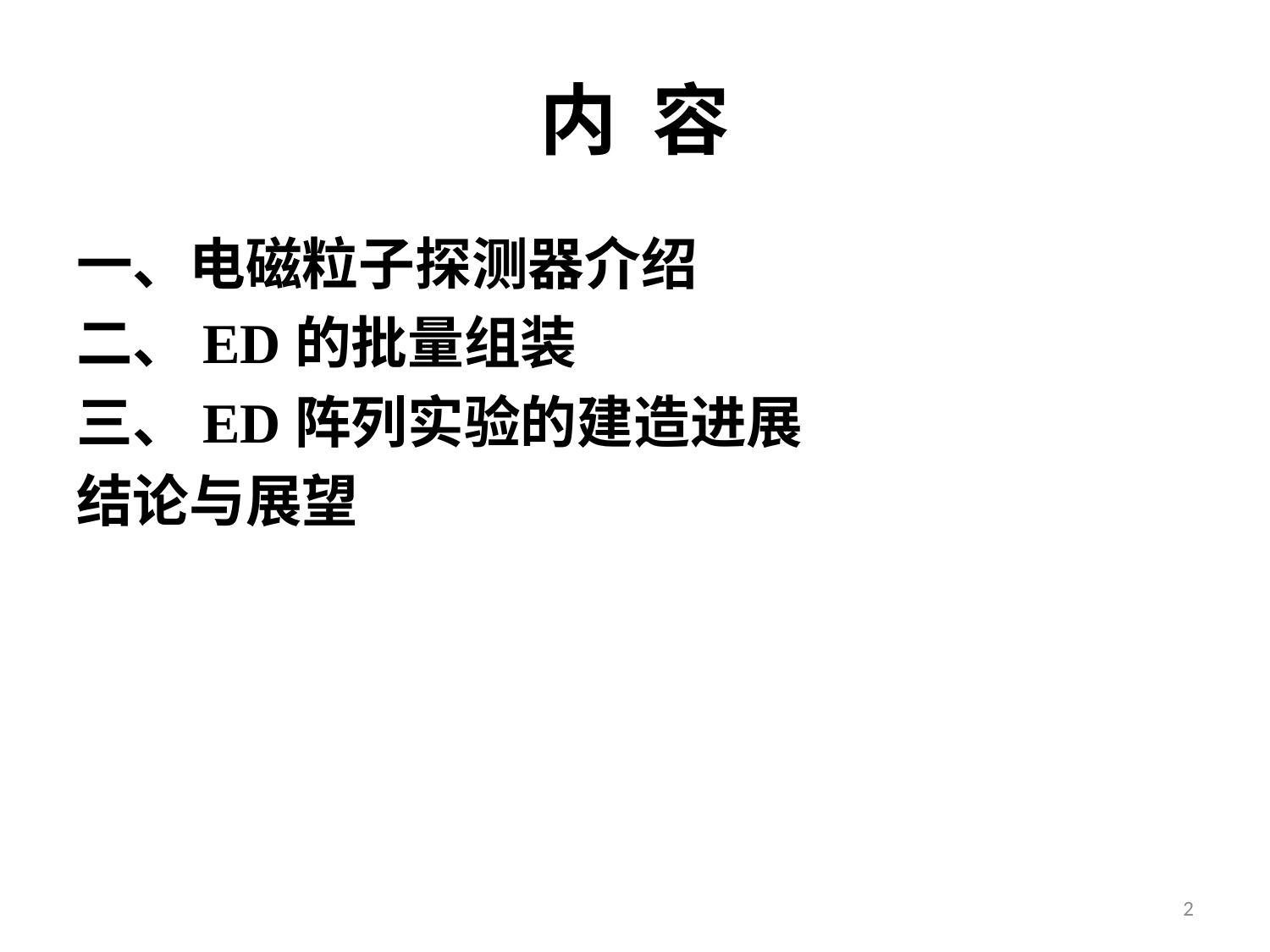

# 内  容
一、电磁粒子探测器介绍
二、ED的批量组装
三、ED阵列实验的建造进展
结论与展望
2